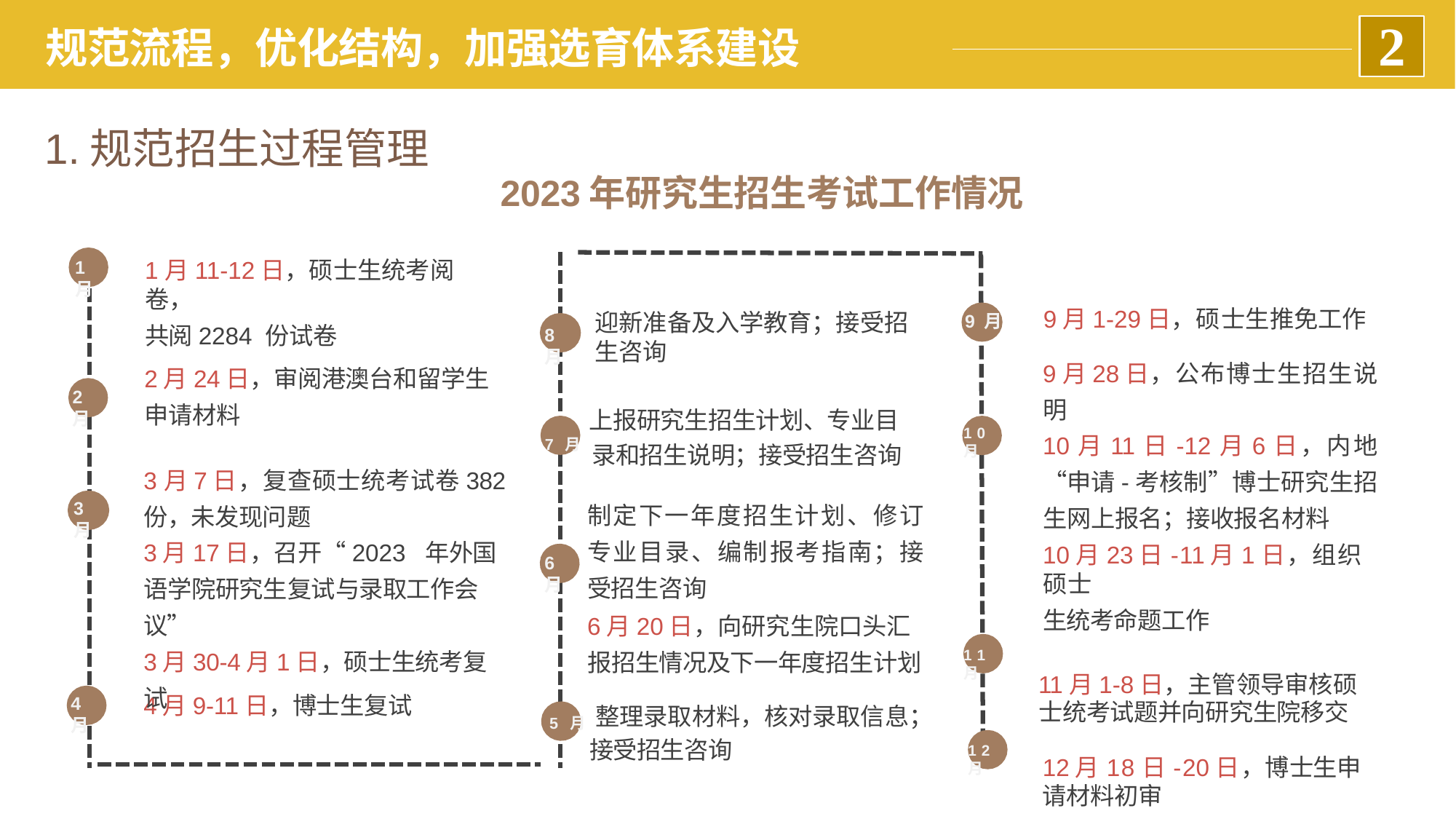

2
规范流程，优化结构，加强选育体系建设

1.规范招生过程管理
2023年研究生招生考试工作情况
1月11-12日，硕士生统考阅卷，
共阅2284 份试卷

1 月

9 月	9月1-29日，硕士生推免工作
迎新准备及入学教育；接受招
生咨询

8 月
9月28日，公布博士生招生说明
10月11日-12月6日，内地“申请-考核制”博士研究生招生网上报名；接收报名材料
10月23日-11月1日，组织硕士
生统考命题工作

11月1-8日，主管领导审核硕士统考试题并向研究生院移交
12月18日-20日，博士生申请材料初审
2月24日，审阅港澳台和留学生申请材料

2 月
上报研究生招生计划、专业目

1 0 月
7 月  录和招生说明；接受招生咨询
3月7日，复查硕士统考试卷382
份，未发现问题
3月17日，召开“2023 年外国语学院研究生复试与录取工作会议”
3月30-4月1日，硕士生统考复试

制定下一年度招生计划、修订专业目录、编制报考指南；接受招生咨询
6月20日，向研究生院口头汇报招生情况及下一年度招生计划
3 月

6 月

1 1 月

4月9-11日，博士生复试
4 月
5 月 整理录取材料，核对录取信息；

接受招生咨询
1 2 月